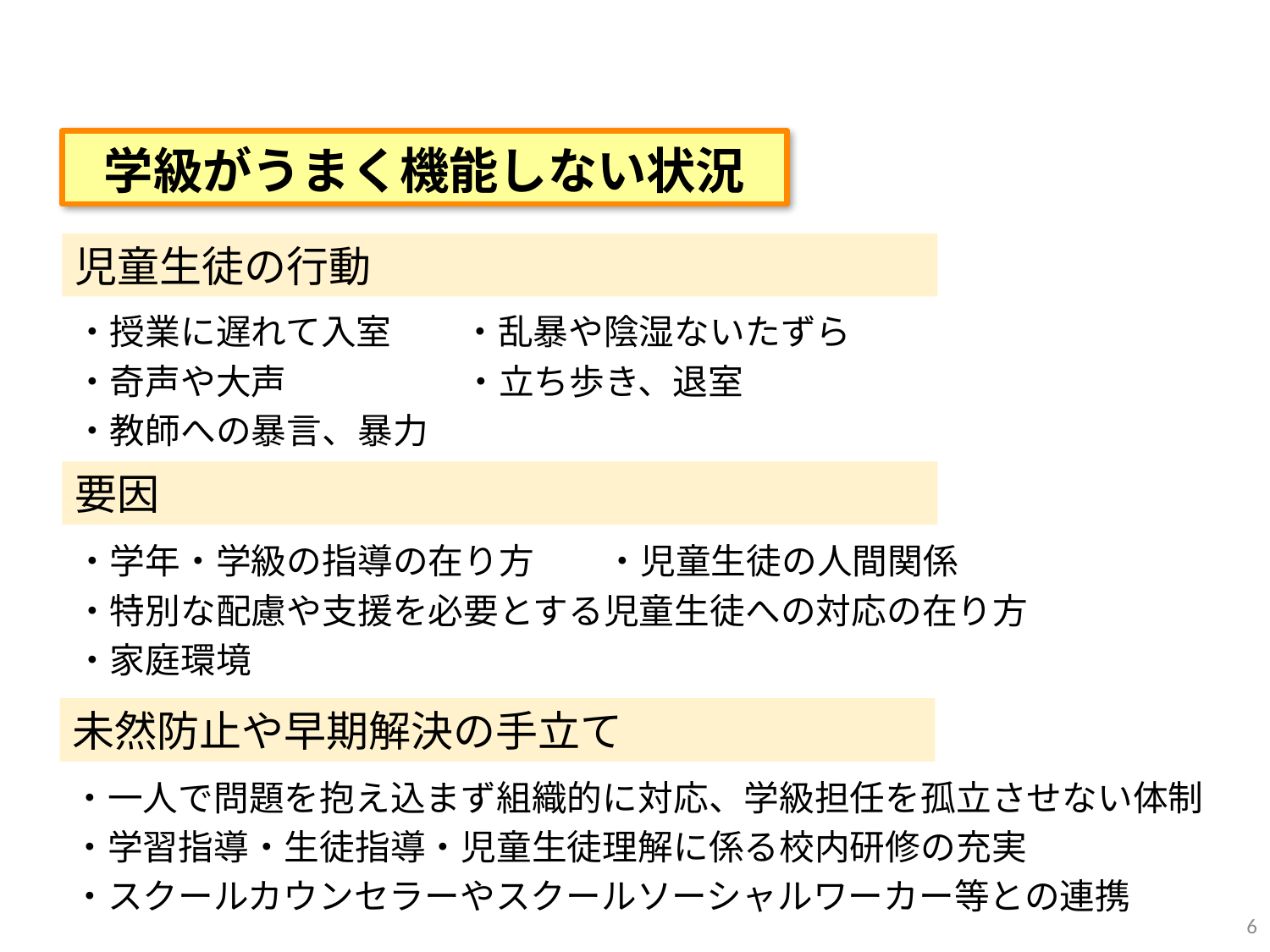

学級がうまく機能しない状況
児童生徒の行動
・授業に遅れて入室　　・乱暴や陰湿ないたずら
・奇声や大声　　　　　・立ち歩き、退室
・教師への暴言、暴力
要因
・学年・学級の指導の在り方　　・児童生徒の人間関係
・特別な配慮や支援を必要とする児童生徒への対応の在り方
・家庭環境
未然防止や早期解決の手立て
・一人で問題を抱え込まず組織的に対応、学級担任を孤立させない体制
・学習指導・生徒指導・児童生徒理解に係る校内研修の充実
・スクールカウンセラーやスクールソーシャルワーカー等との連携
6